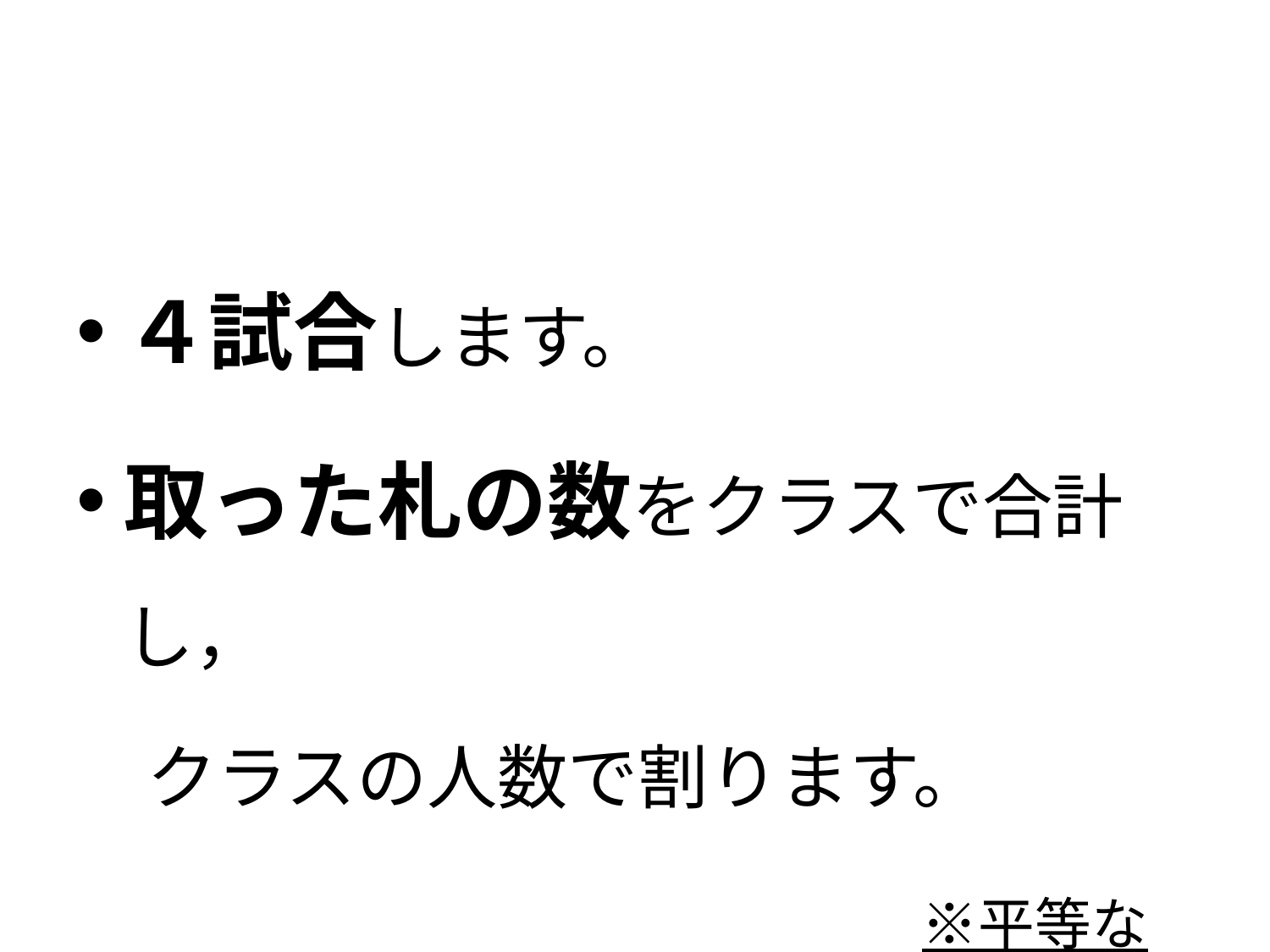

#
４試合します。
取った札の数をクラスで合計し，
　クラスの人数で割ります。
　　　　　　　　　　　　※平等な計算方法です